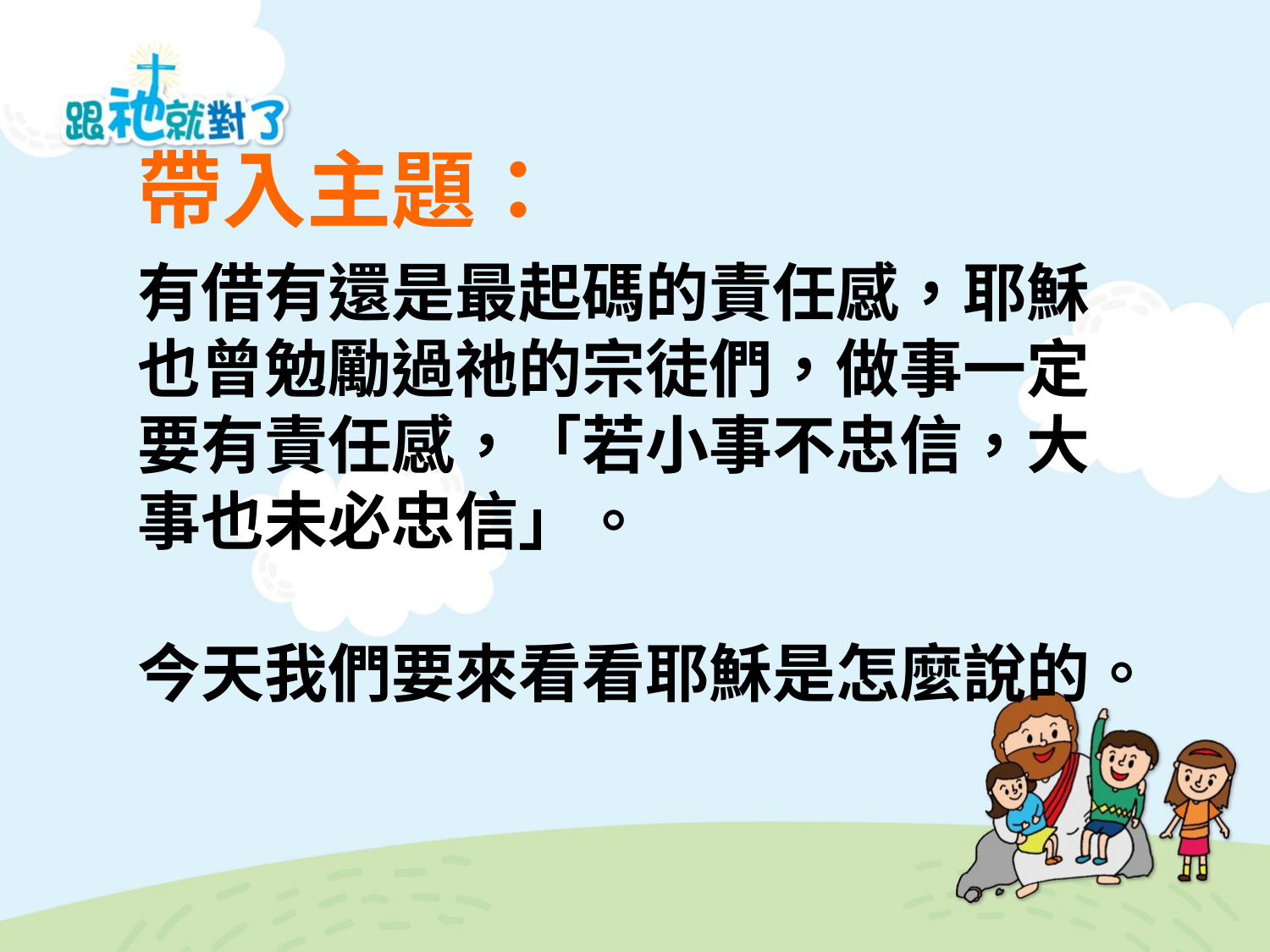

帶入主題：
有借有還是最起碼的責任感，耶穌也曾勉勵過祂的宗徒們，做事一定要有責任感，「若小事不忠信，大事也未必忠信」。

今天我們要來看看耶穌是怎麼說的。